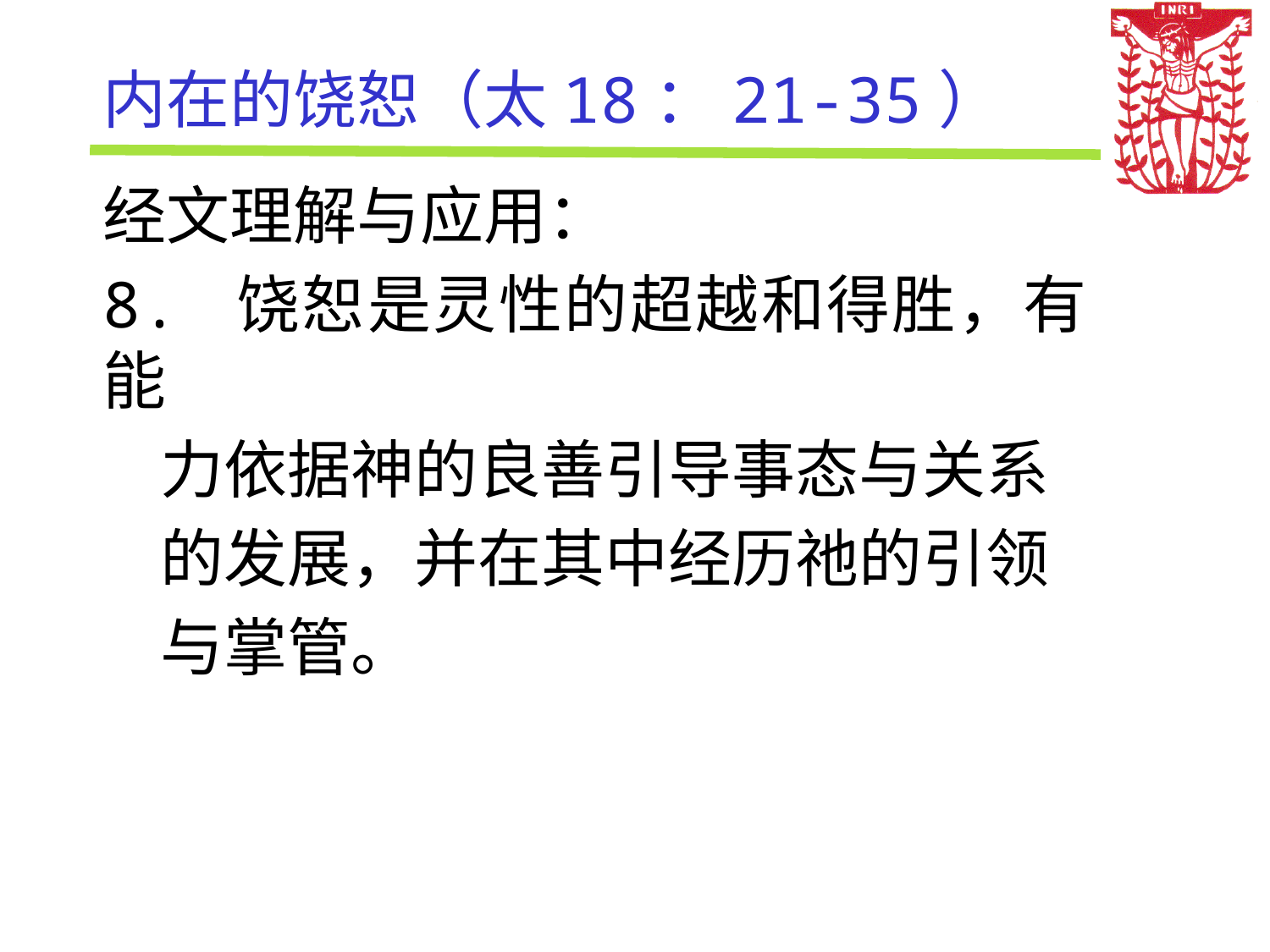

# 内在的饶恕（太18：21-35）
经文理解与应用：
8. 饶恕是灵性的超越和得胜，有能
   力依据神的良善引导事态与关系
   的发展，并在其中经历祂的引领
   与掌管。